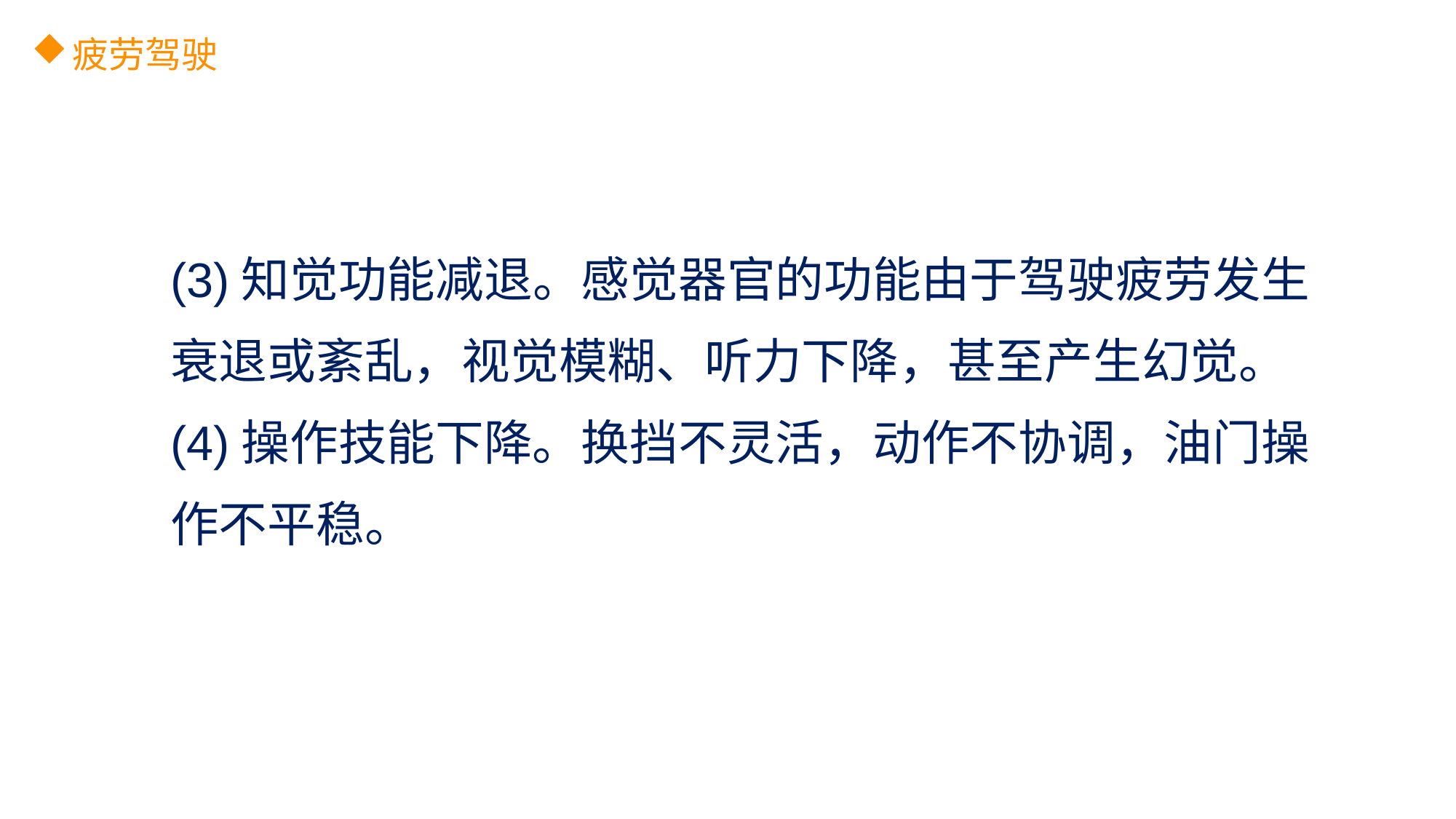

疲劳驾驶
(3)知觉功能减退。感觉器官的功能由于驾驶疲劳发生衰退或紊乱，视觉模糊、听力下降，甚至产生幻觉。
(4)操作技能下降。换挡不灵活，动作不协调，油门操作不平稳。